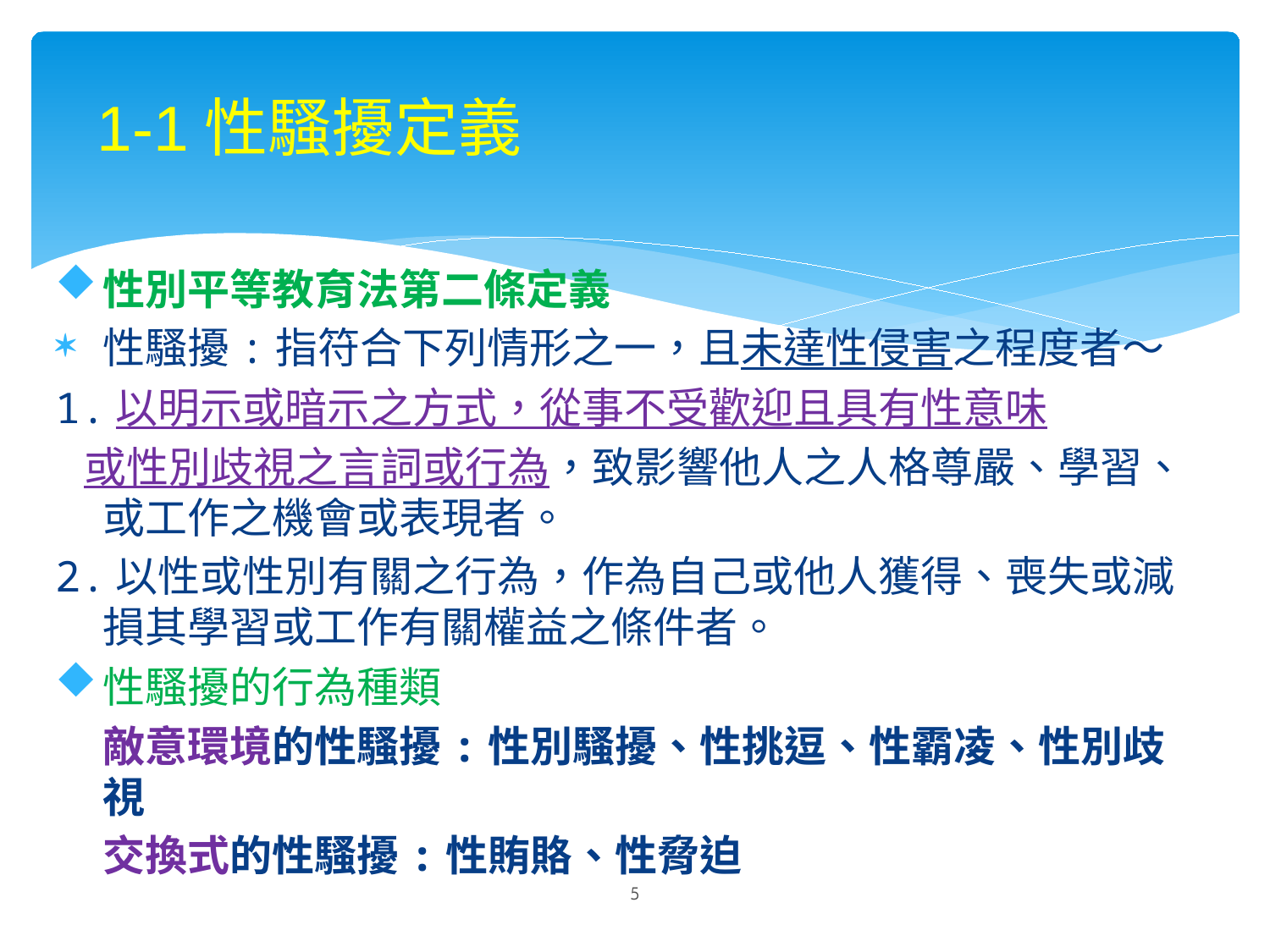

1-1性騷擾定義
性別平等教育法第二條定義
性騷擾:指符合下列情形之一，且未達性侵害之程度者～
1.以明示或暗示之方式，從事不受歡迎且具有性意味
  或性別歧視之言詞或行為，致影響他人之人格尊嚴、學習、或工作之機會或表現者。
2.以性或性別有關之行為，作為自己或他人獲得、喪失或減損其學習或工作有關權益之條件者。
性騷擾的行為種類
    敵意環境的性騷擾:性別騷擾、性挑逗、性霸凌、性別歧視
    交換式的性騷擾:性賄賂、性脅迫

5